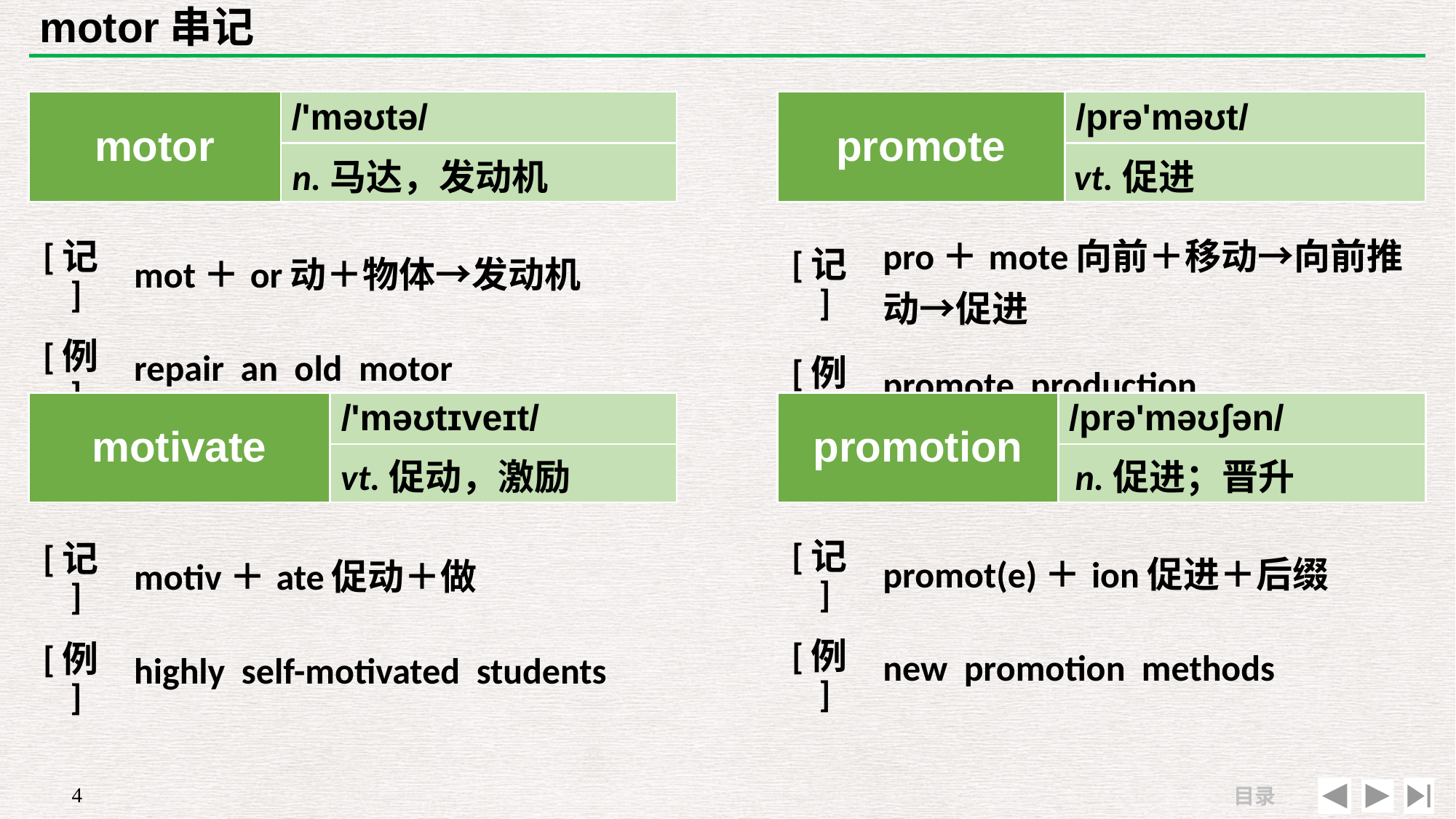

# motor串记

| motor | /'məʊtə/ |
| --- | --- |
|  |  |
| promote | /prə'məʊt/ |
| --- | --- |
|  |  |
n.马达，发动机
vt.促进
| [记] | mot＋or动＋物体→发动机 |
| --- | --- |
| [例] | repair an old motor |
| [记] | pro＋mote向前＋移动→向前推动→促进 |
| --- | --- |
| [例] | promote production |
| motivate | /'məʊtɪveɪt/ |
| --- | --- |
|  |  |
| promotion | /prə'məʊʃən/ |
| --- | --- |
|  |  |
vt.促动，激励
n.促进；晋升
| [记] | promot(e)＋ion促进＋后缀 |
| --- | --- |
| [例] | new promotion methods |
| [记] | motiv＋ate促动＋做 |
| --- | --- |
| [例] | highly self-motivated students |